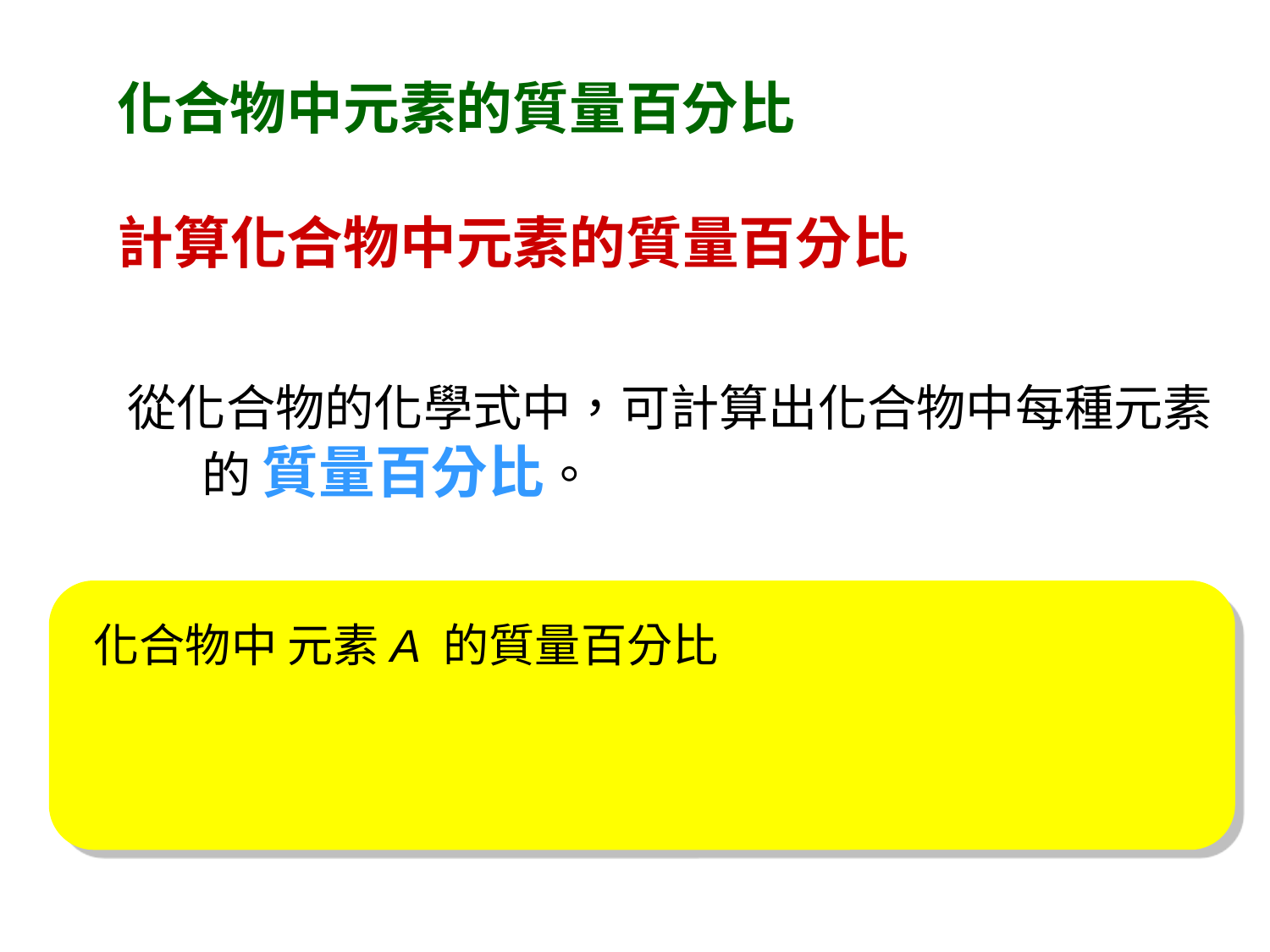

化合物中元素的質量百分比
計算化合物中元素的質量百分比
從化合物的化學式中，可計算出化合物中每種元素的 質量百分比。

化合物中 元素A 的質量百分比